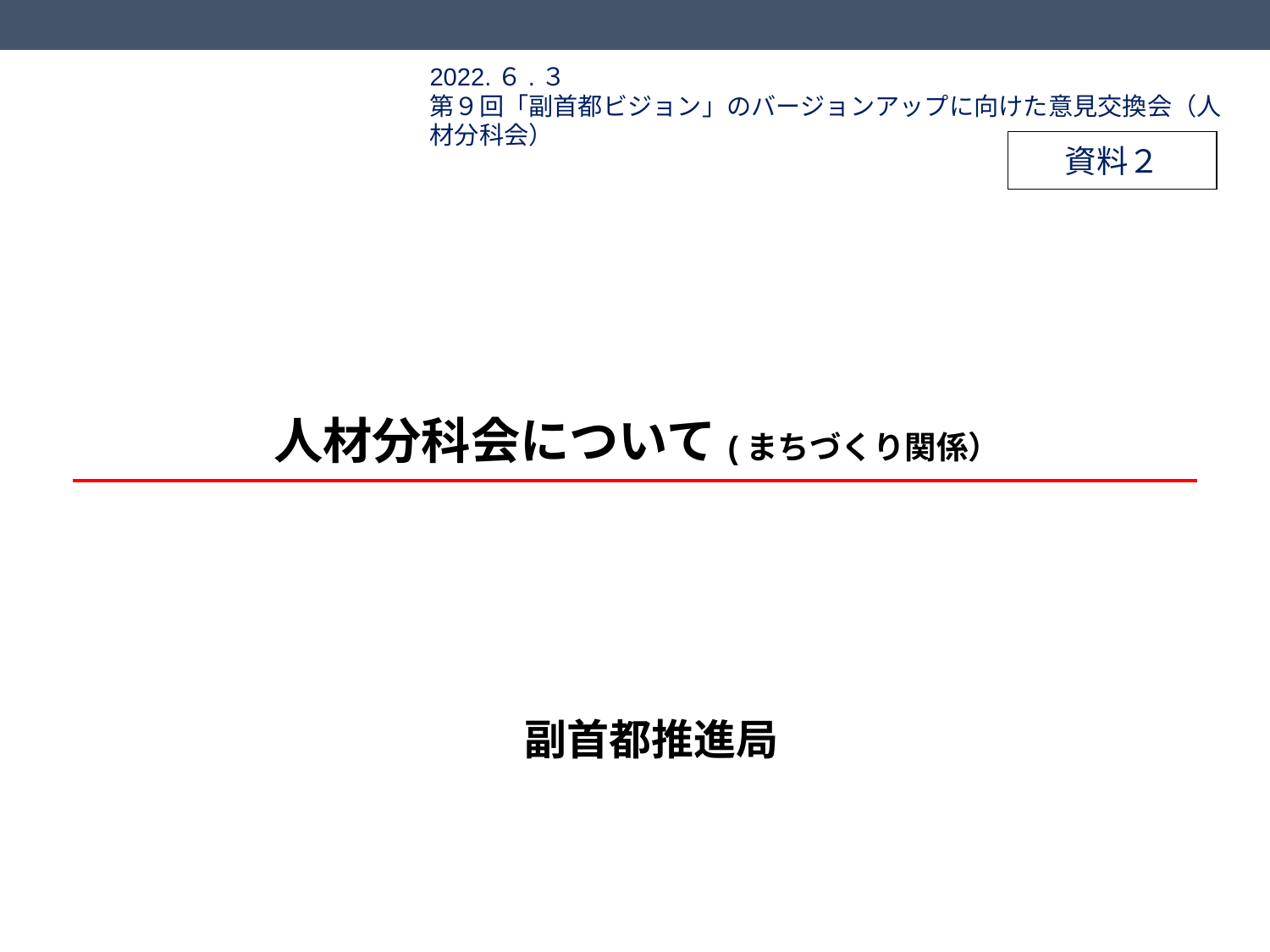

2022.６.３
第９回「副首都ビジョン」のバージョンアップに向けた意見交換会（人材分科会）
資料２
# 人材分科会について(まちづくり関係）

副首都推進局